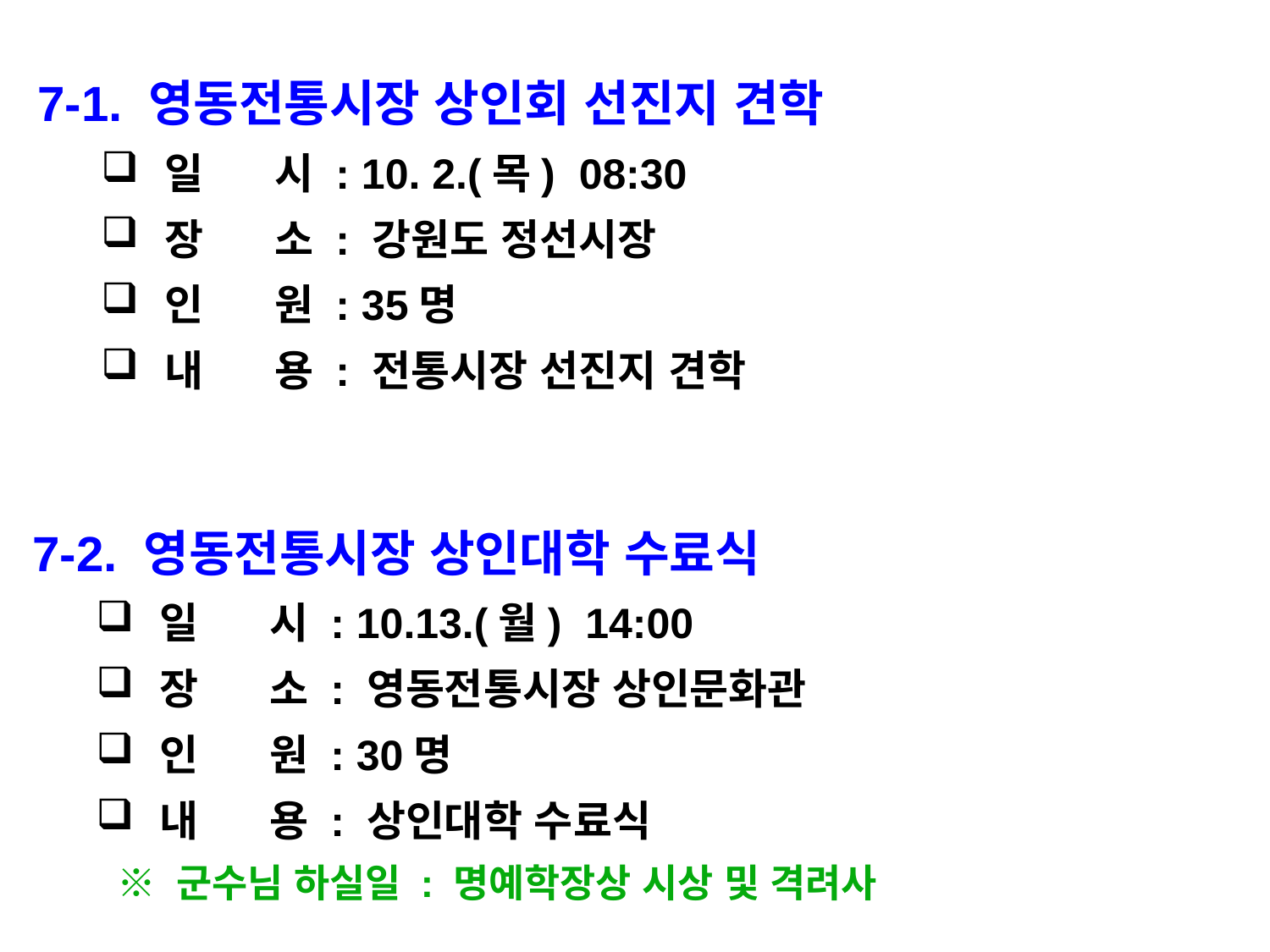

7-1. 영동전통시장 상인회 선진지 견학
일      시 : 10. 2.(목)  08:30
장      소 : 강원도 정선시장
인      원 : 35명
내      용 : 전통시장 선진지 견학

7-2. 영동전통시장 상인대학 수료식
일      시 : 10.13.(월)  14:00
장      소 : 영동전통시장 상인문화관
인      원 : 30명
내      용 : 상인대학 수료식
  ※ 군수님 하실일 : 명예학장상 시상 및 격려사